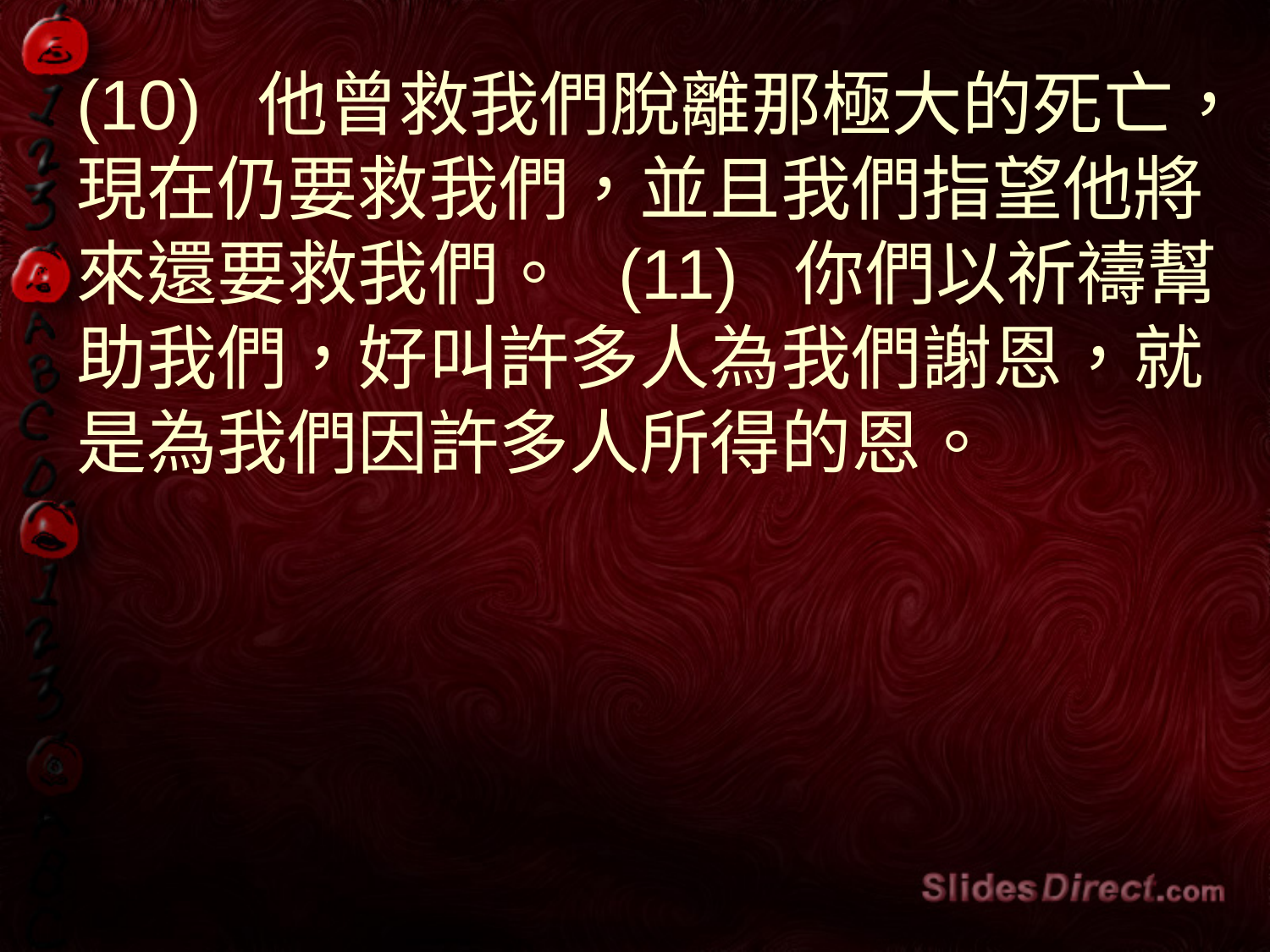

(10)  他曾救我們脫離那極大的死亡，現在仍要救我們，並且我們指望他將來還要救我們。  (11)  你們以祈禱幫助我們，好叫許多人為我們謝恩，就是為我們因許多人所得的恩。